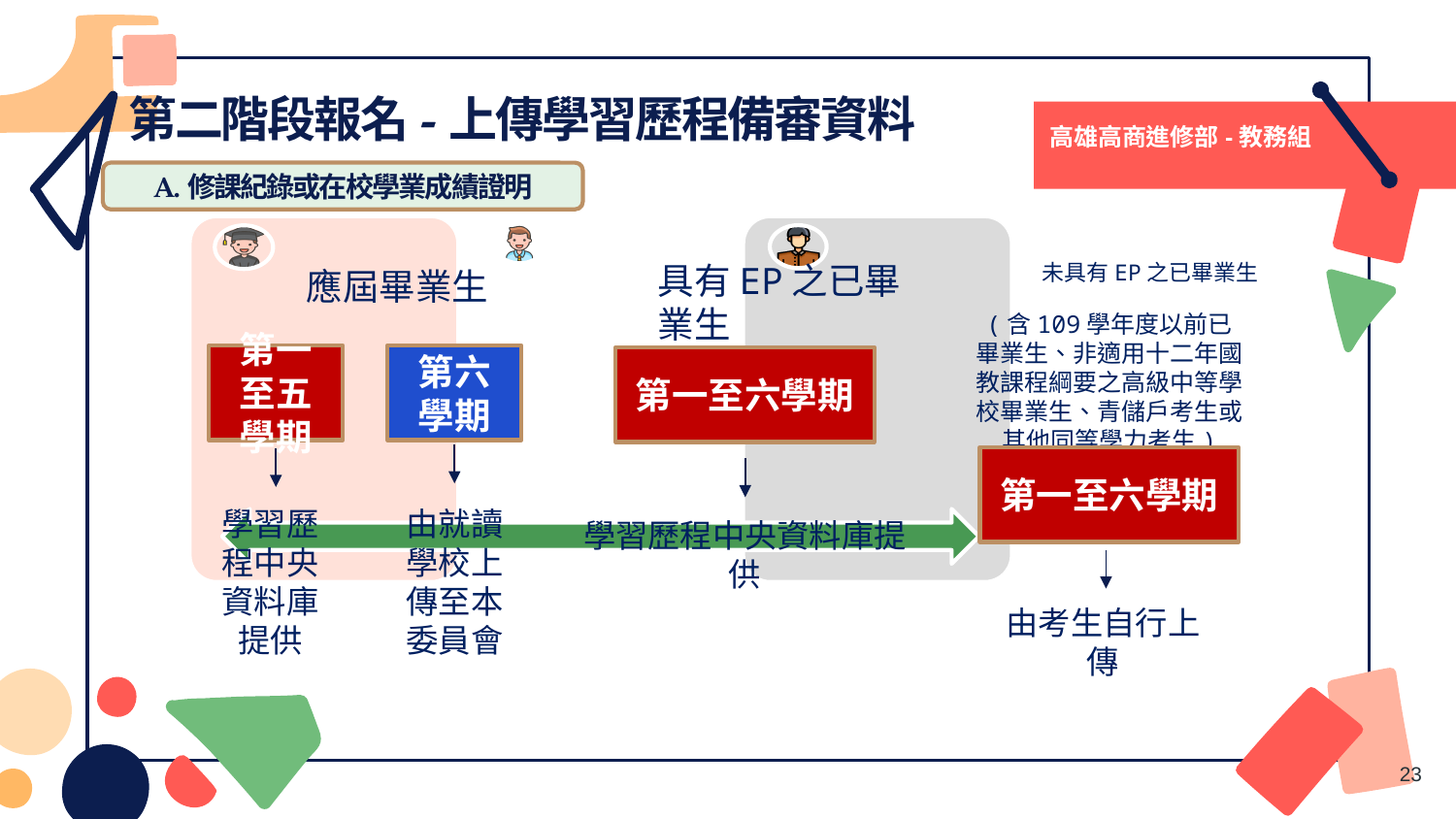

# 第二階段報名-上傳學習歷程備審資料

高雄高商進修部-教務組

A.修課紀錄或在校學業成績證明

具有EP之已畢業生
未具有EP之已畢業生
應屆畢業生
(含109學年度以前已畢業生、非適用十二年國教課程綱要之高級中等學校畢業生、青儲戶考生或其他同等學力考生)
第一至五學期
第六
學期
第一至六學期
第一至六學期
由就讀學校上傳至本委員會
學習歷程中央資料庫提供
學習歷程中央資料庫提供
由考生自行上傳

23